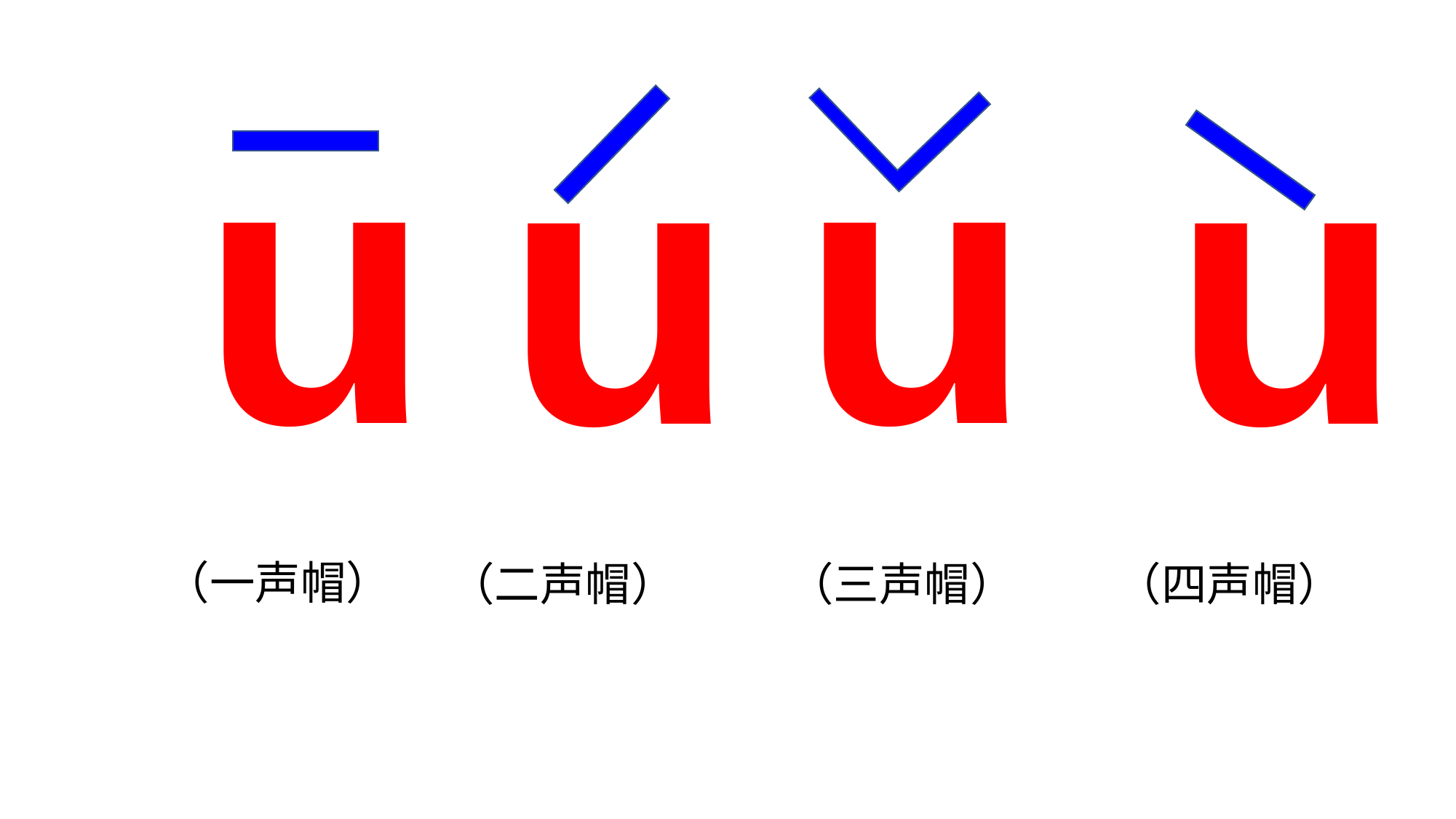

u
u

u

u

（一声帽）
（二声帽）
（三声帽）
（四声帽）